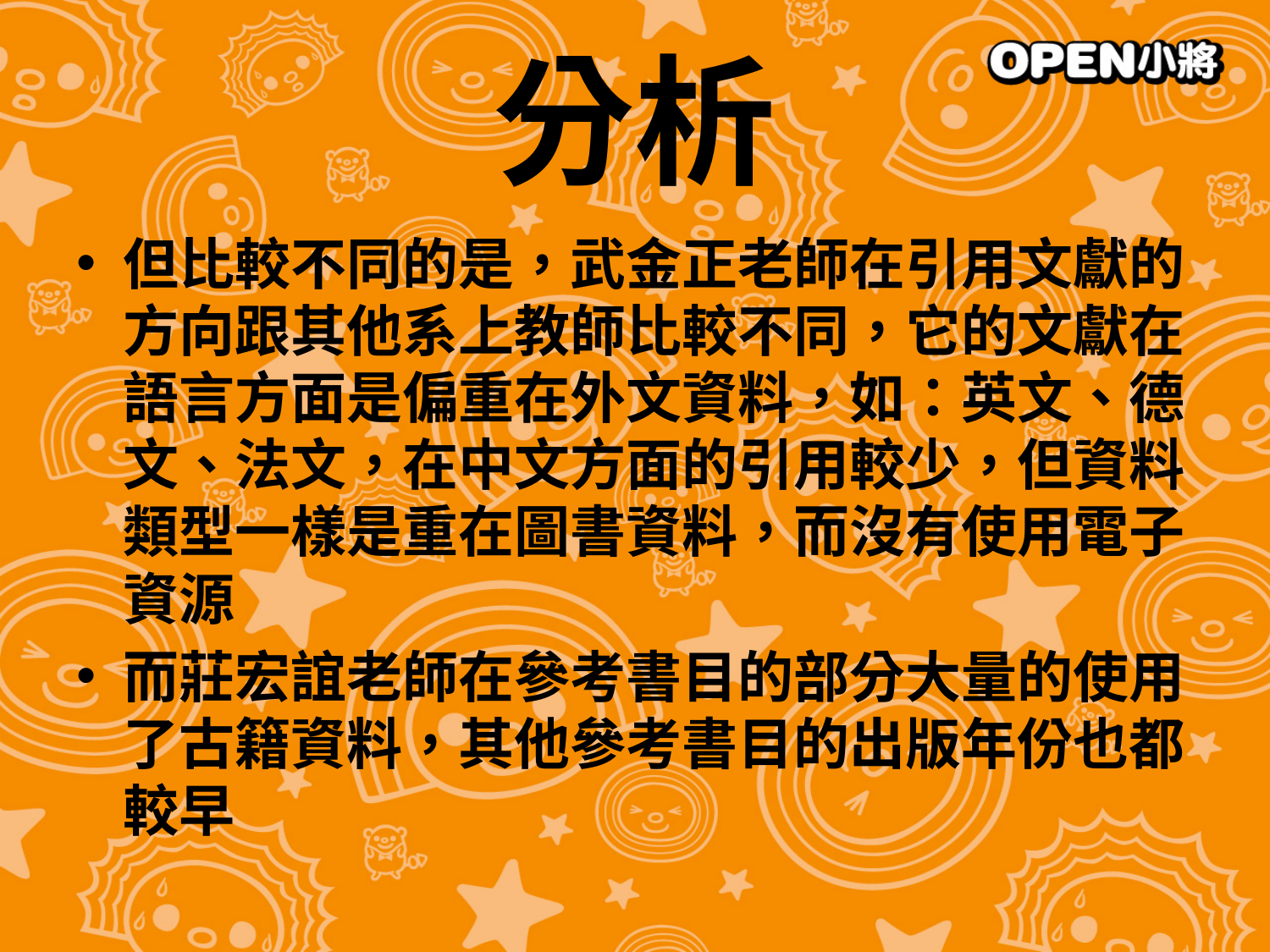

# 分析
但比較不同的是，武金正老師在引用文獻的方向跟其他系上教師比較不同，它的文獻在語言方面是偏重在外文資料，如：英文、德文、法文，在中文方面的引用較少，但資料類型一樣是重在圖書資料，而沒有使用電子資源
而莊宏誼老師在參考書目的部分大量的使用了古籍資料，其他參考書目的出版年份也都較早